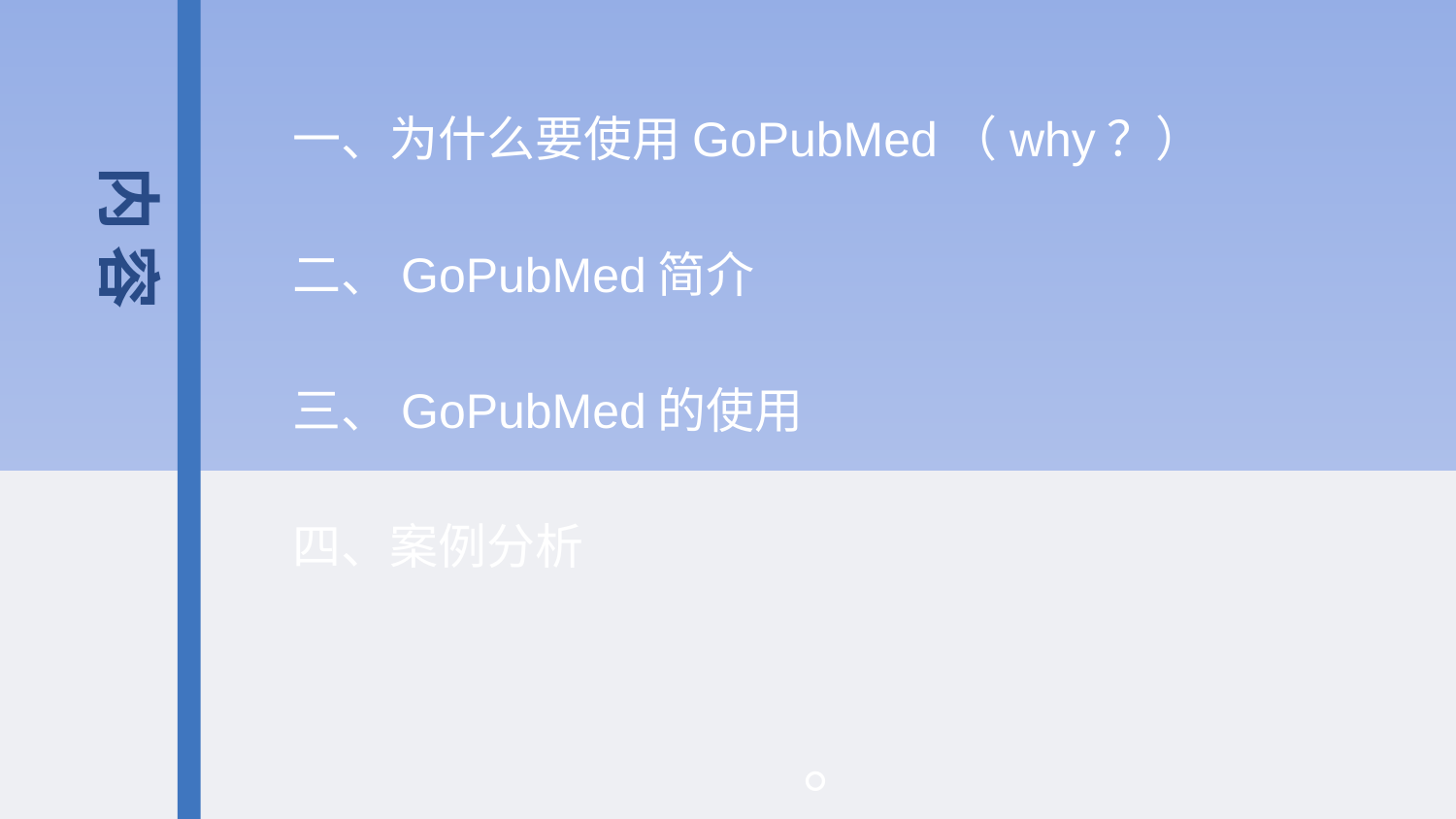

一、为什么要使用GoPubMed（why？）

二、GoPubMed简介

三、GoPubMed的使用

四、案例分析

。
    内 容